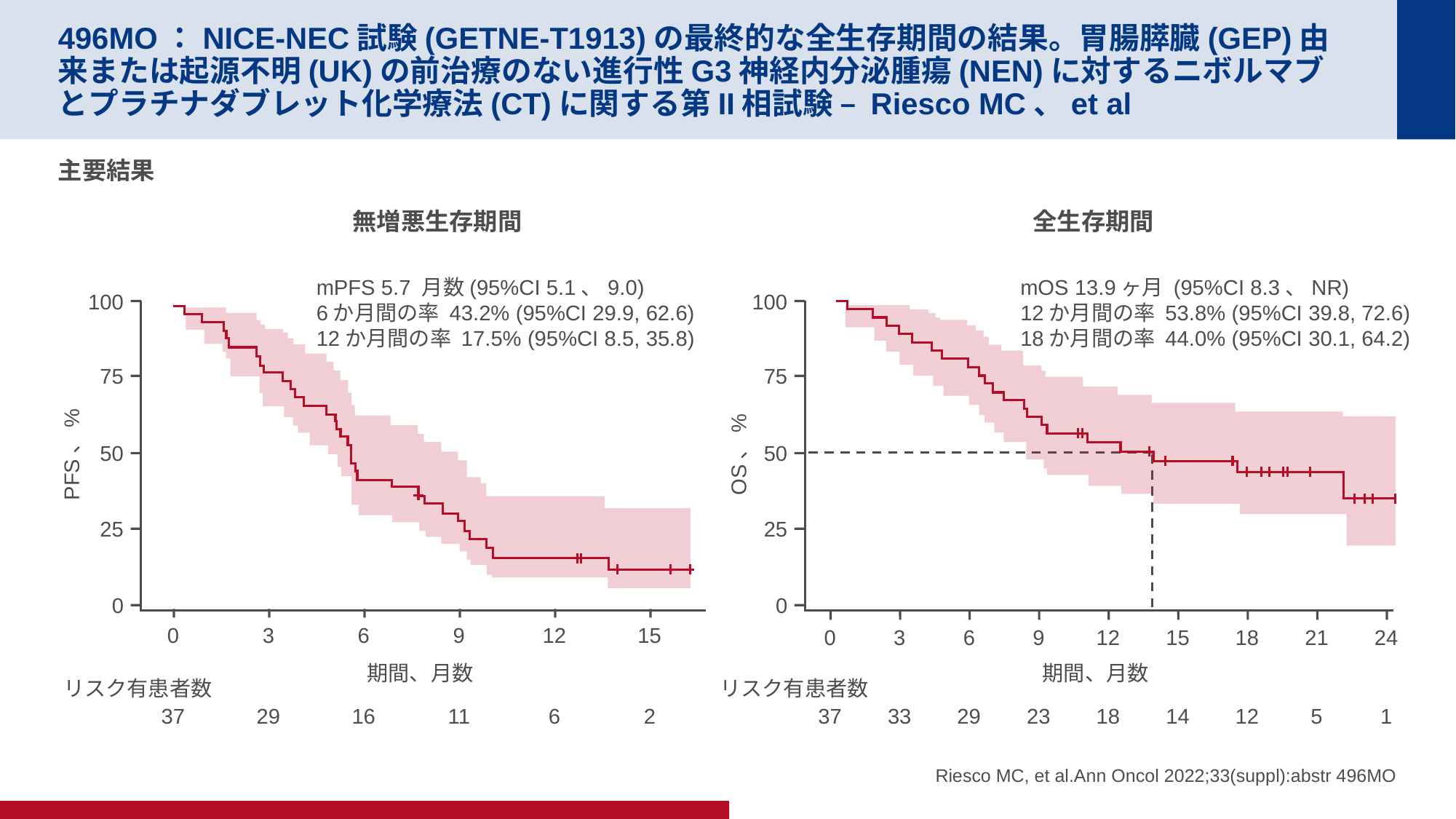

# 496MO：NICE-NEC試験(GETNE-T1913)の最終的な全生存期間の結果。胃腸膵臓(GEP)由来または起源不明(UK)の前治療のない進行性G3神経内分泌腫瘍(NEN)に対するニボルマブとプラチナダブレット化学療法(CT)に関する第II相試験 – Riesco MC、et al
主要結果
無増悪生存期間
全生存期間
mPFS 5.7 月数(95%CI 5.1、9.0)
6か月間の率 43.2% (95%CI 29.9, 62.6)
12か月間の率 17.5% (95%CI 8.5, 35.8)
mOS 13.9ヶ月 (95%CI 8.3、NR)
12か月間の率 53.8% (95%CI 39.8, 72.6)
18か月間の率 44.0% (95%CI 30.1, 64.2)
100

75

PFS、%
50

25

0

100

75

OS、%
50

25

0

0
3
6
9
12
15

0
3
6
9
12
15
18
21
24
期間、月数
期間、月数
リスク有患者数
リスク有患者数
37
29
16
11
6
2
37
33
29
23
18
14
12
5
1
Riesco MC, et al.Ann Oncol 2022;33(suppl):abstr 496MO